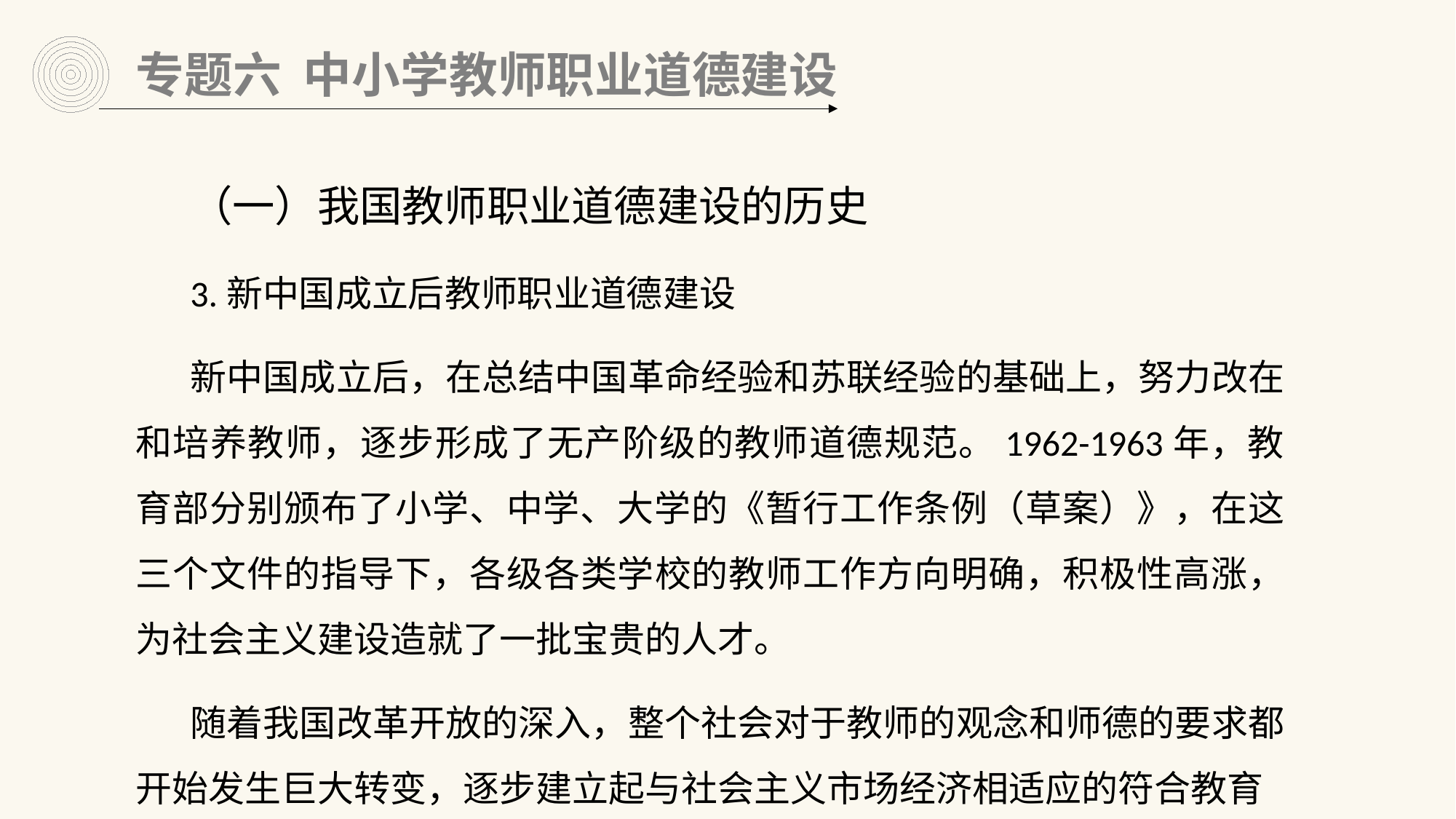

专题六  中小学教师职业道德建设
（一）我国教师职业道德建设的历史
3.新中国成立后教师职业道德建设
新中国成立后，在总结中国革命经验和苏联经验的基础上，努力改在和培养教师，逐步形成了无产阶级的教师道德规范。1962-1963年，教育部分别颁布了小学、中学、大学的《暂行工作条例（草案）》，在这三个文件的指导下，各级各类学校的教师工作方向明确，积极性高涨，为社会主义建设造就了一批宝贵的人才。
随着我国改革开放的深入，整个社会对于教师的观念和师德的要求都开始发生巨大转变，逐步建立起与社会主义市场经济相适应的符合教育